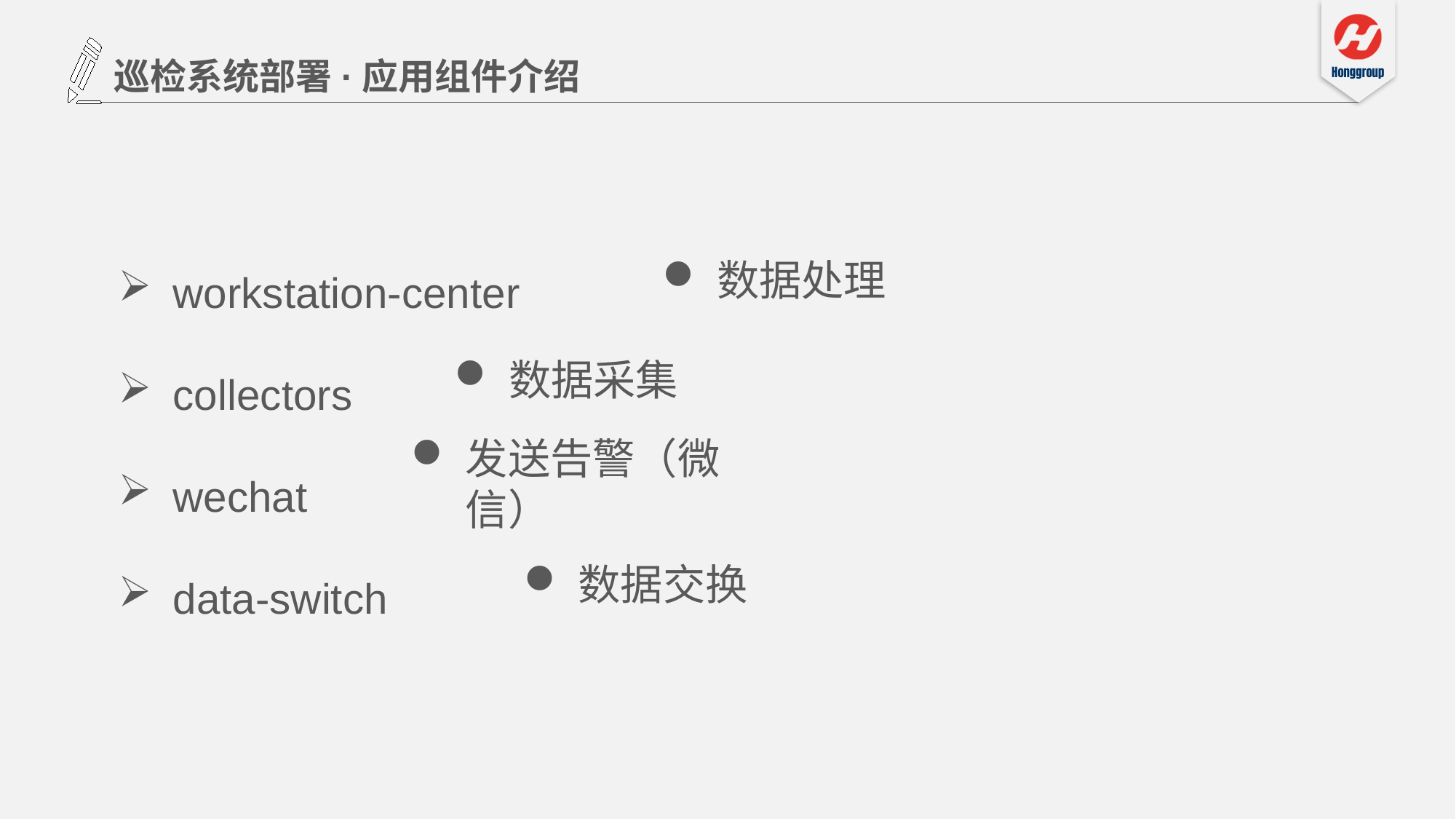

巡检系统部署·应用组件介绍
workstation-center
collectors
wechat
data-switch
数据处理
数据采集
发送告警（微信）
数据交换